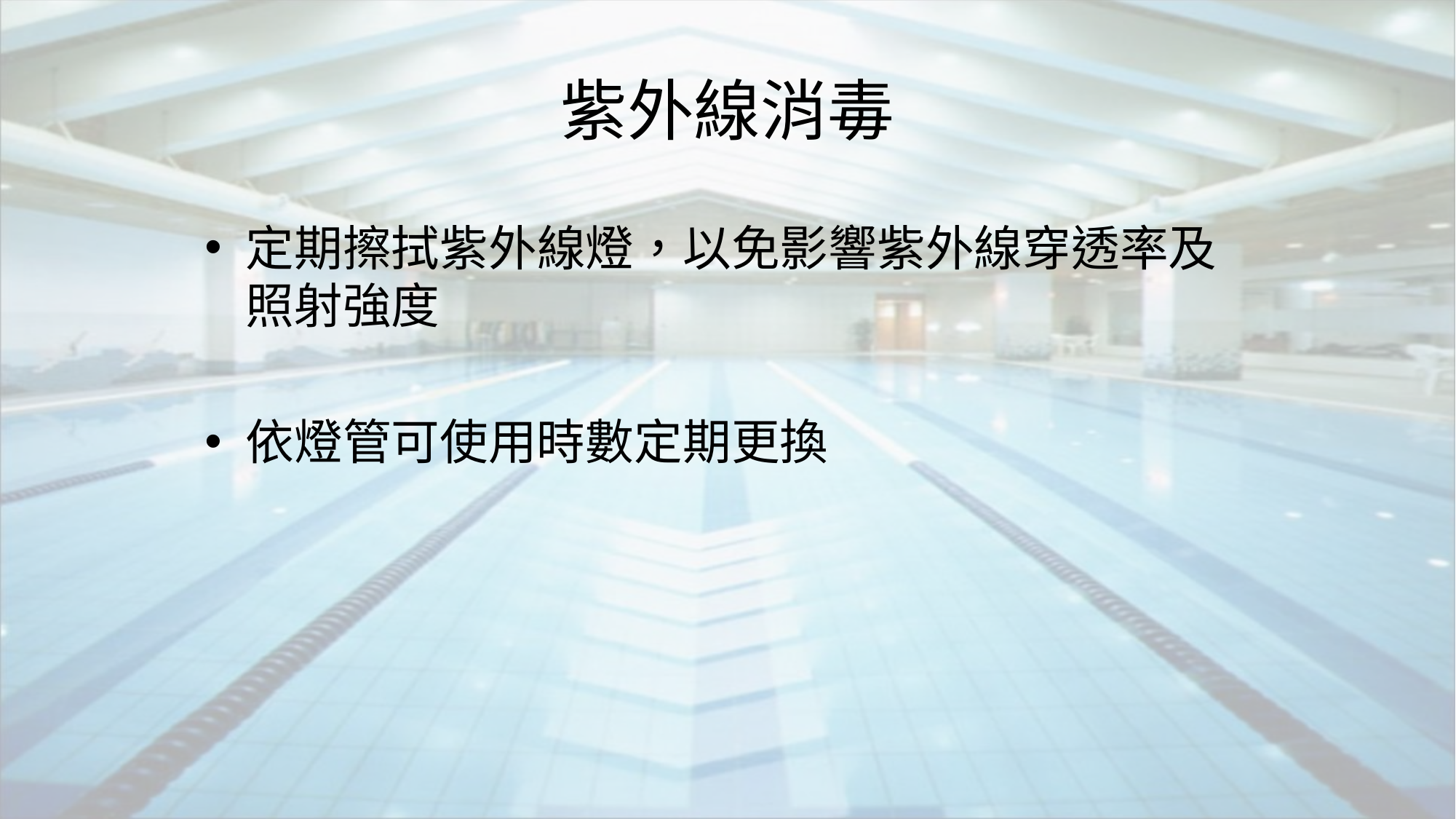

# 紫外線消毒
定期擦拭紫外線燈，以免影響紫外線穿透率及照射強度

依燈管可使用時數定期更換